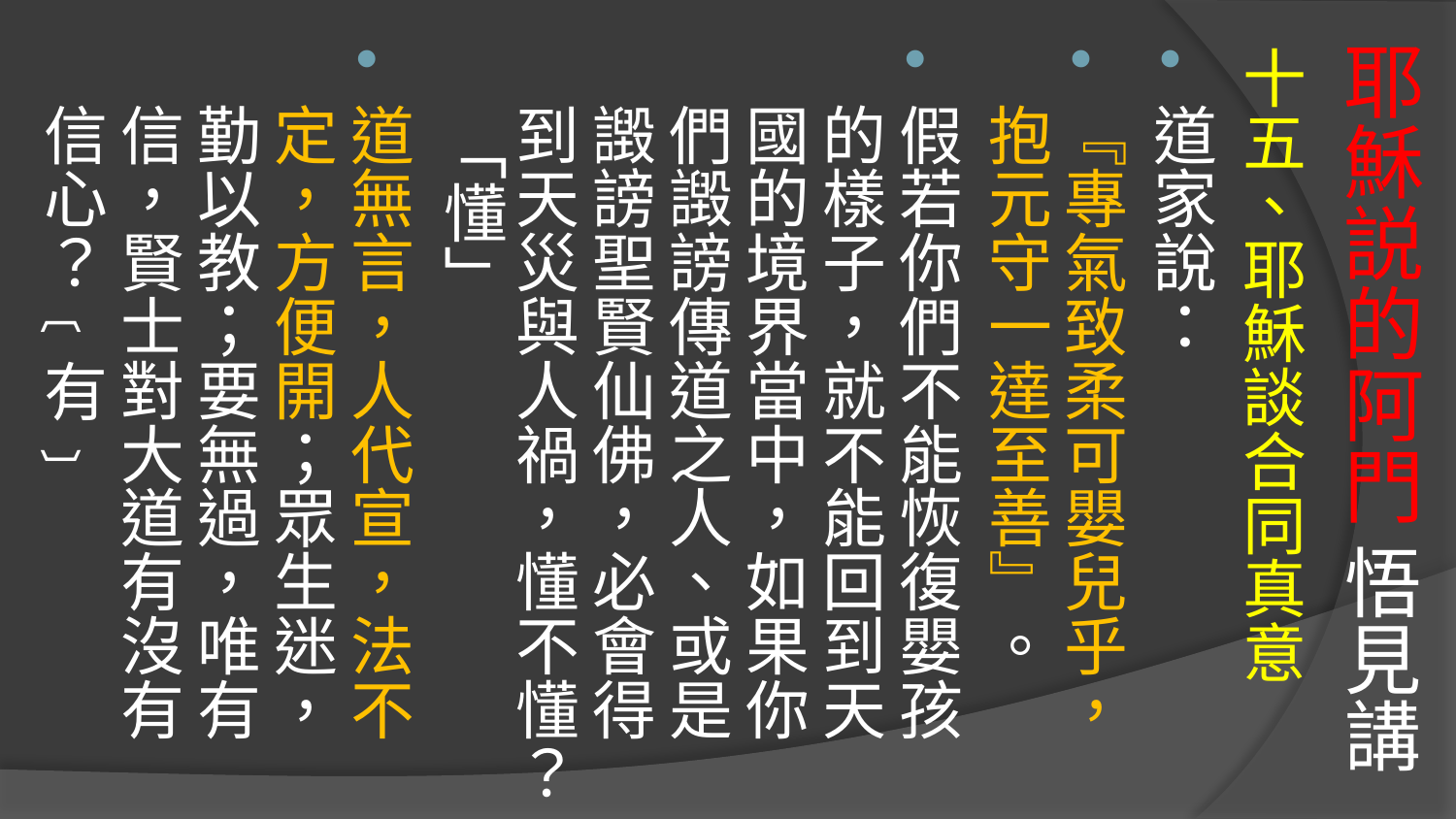

# 耶穌説的阿門 悟見講
十五、耶穌談合同真意
道家說：
『專氣致柔可嬰兒乎，抱元守一達至善』。
假若你們不能恢復嬰孩的樣子，就不能回到天國的境界當中，如果你們譭謗傳道之人、或是譭謗聖賢仙佛，必會得到天災與人禍，懂不懂？ 「懂」
道無言，人代宣，法不定，方便開；眾生迷，勤以教；要無過，唯有信，賢士對大道有沒有信心？﹝有﹞